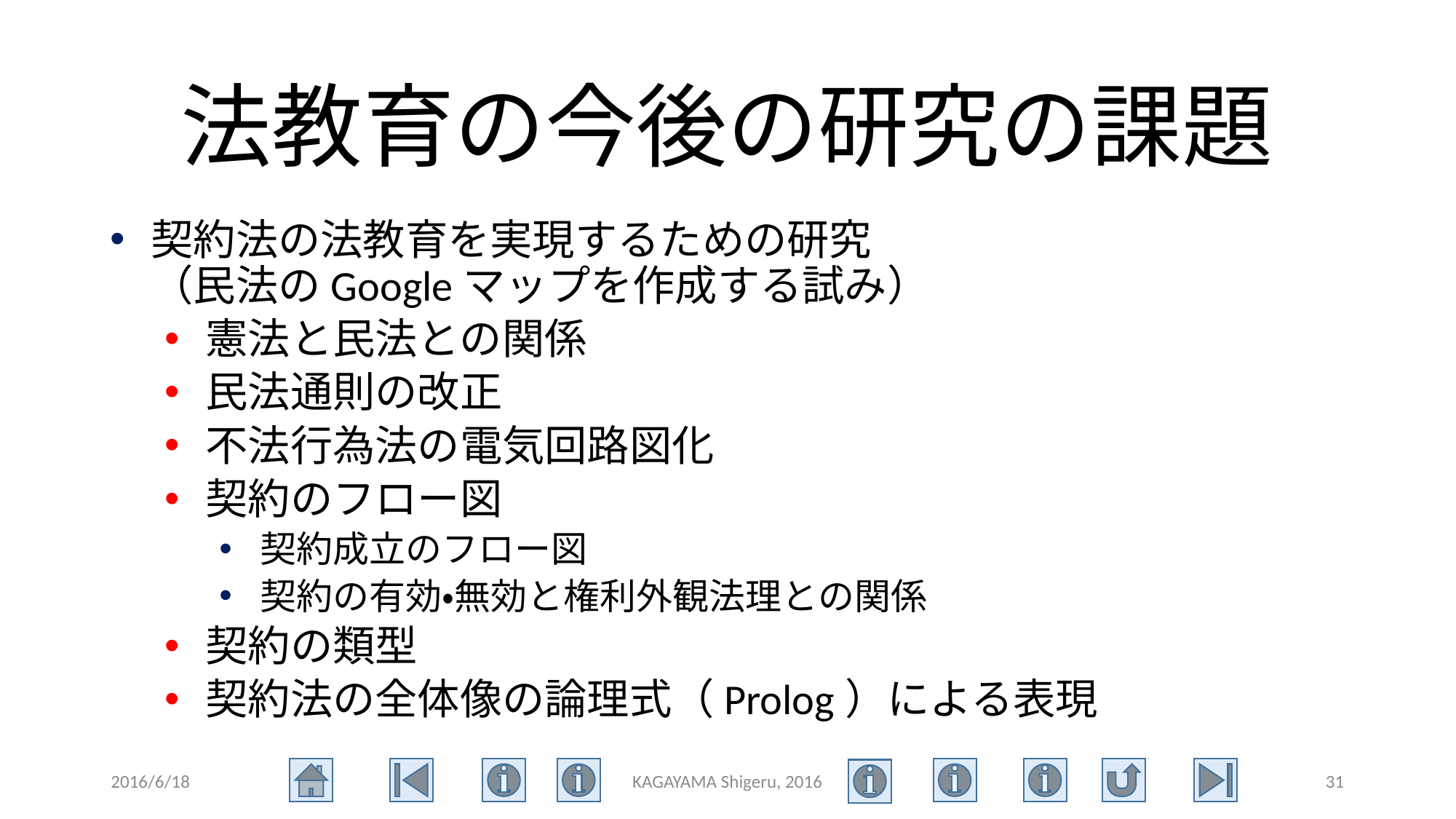

# 法教育の今後の研究の課題
契約法の法教育を実現するための研究
（民法のGoogleマップを作成する試み）
憲法と民法との関係
民法通則の改正
不法行為法の電気回路図化
契約のフロー図
契約成立のフロー図
契約の有効・無効と権利外観法理との関係
契約の類型
契約法の全体像の論理式（Prolog）による表現
2016/6/18
KAGAYAMA Shigeru, 2016
31